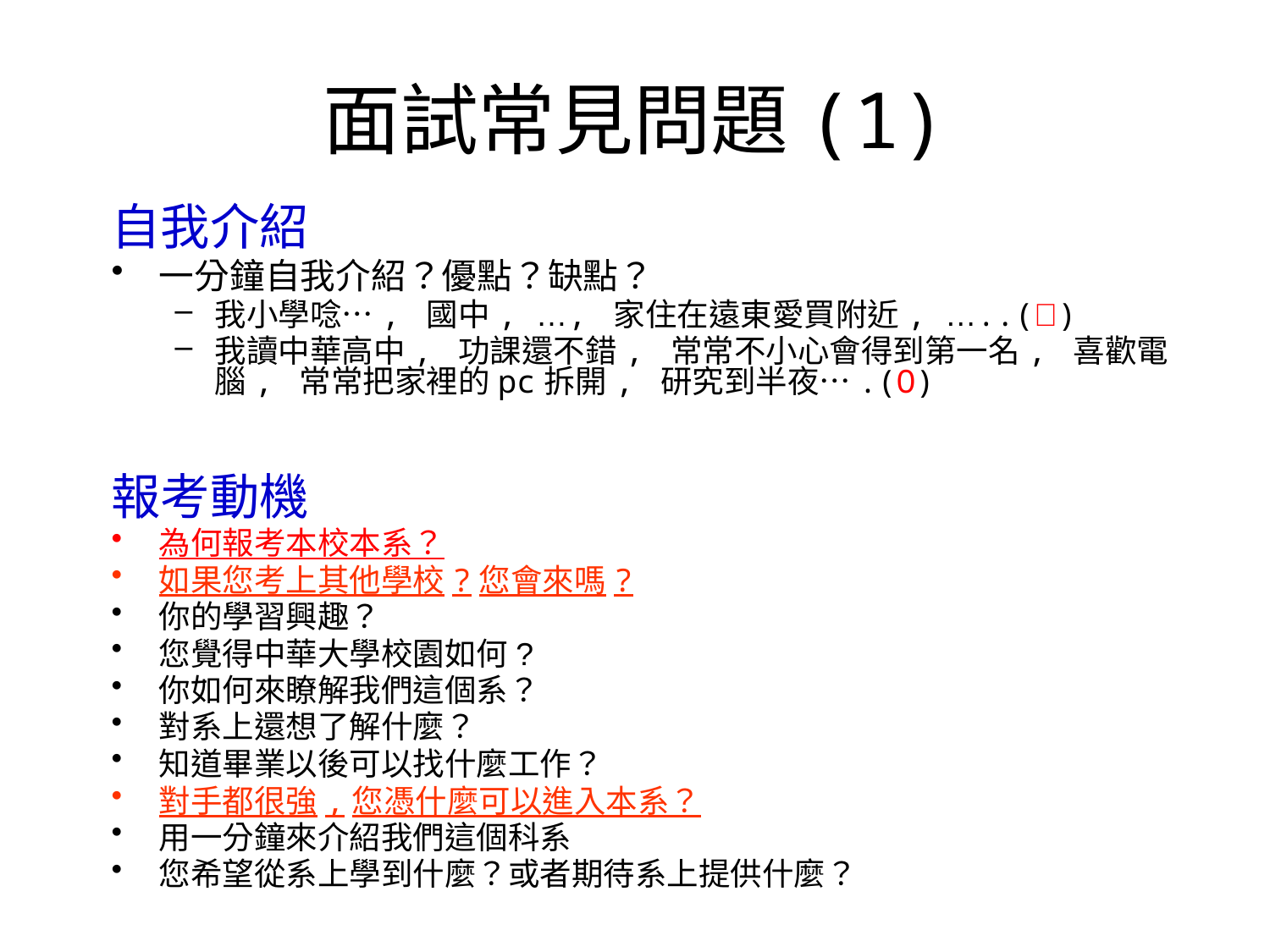

# 面試常見問題(1)
自我介紹
一分鐘自我介紹？優點？缺點？
我小學唸…, 國中, …, 家住在遠東愛買附近, …..(Χ)
我讀中華高中, 功課還不錯, 常常不小心會得到第一名, 喜歡電腦, 常常把家裡的pc拆開, 研究到半夜….(O)

報考動機
為何報考本校本系？
如果您考上其他學校?您會來嗎?
你的學習興趣？
您覺得中華大學校園如何?
你如何來瞭解我們這個系？
對系上還想了解什麼？
知道畢業以後可以找什麼工作？
對手都很強,您憑什麼可以進入本系？
用一分鐘來介紹我們這個科系
您希望從系上學到什麼？或者期待系上提供什麼？